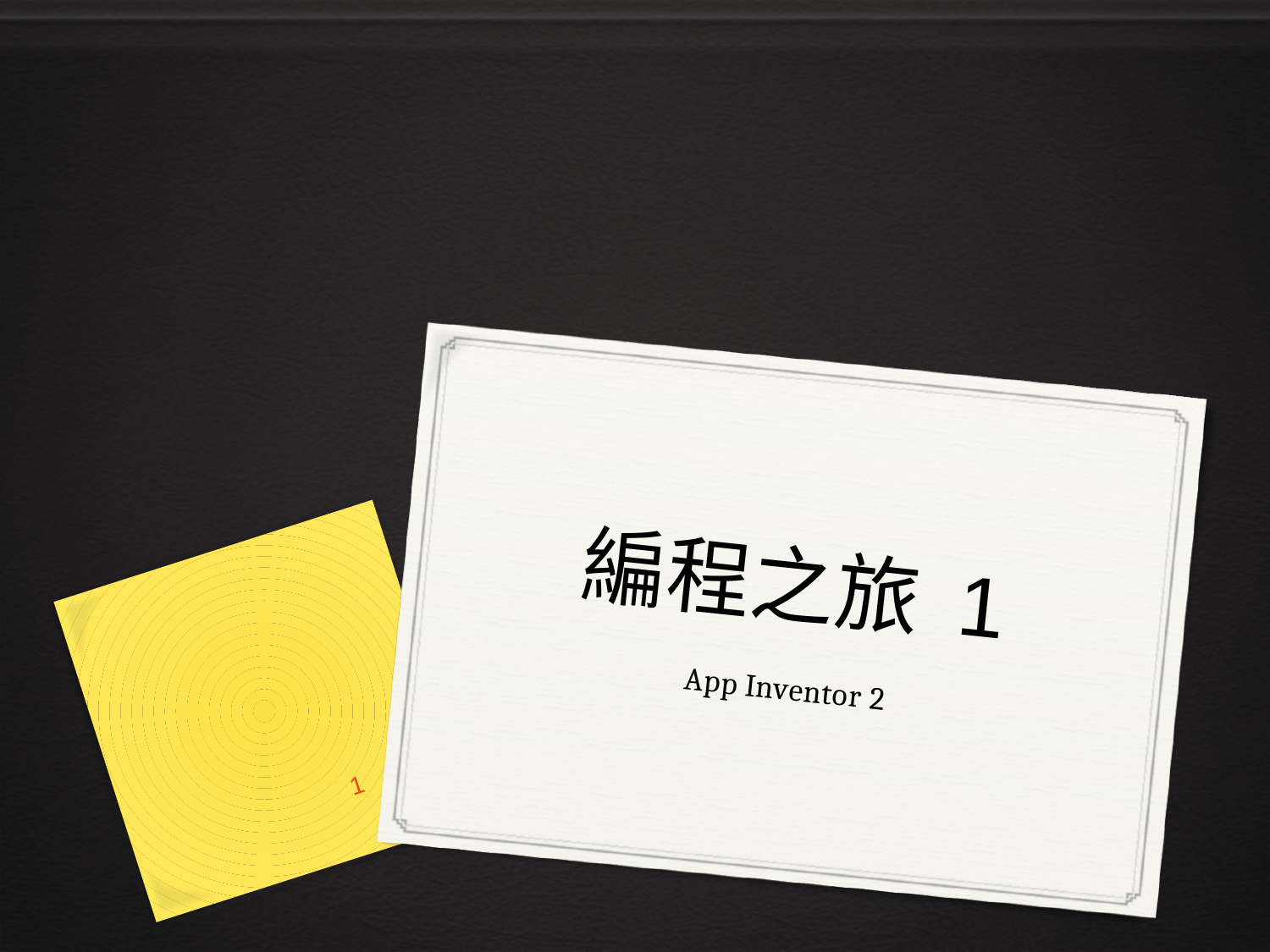

# 編程之旅 1
App Inventor 2
1